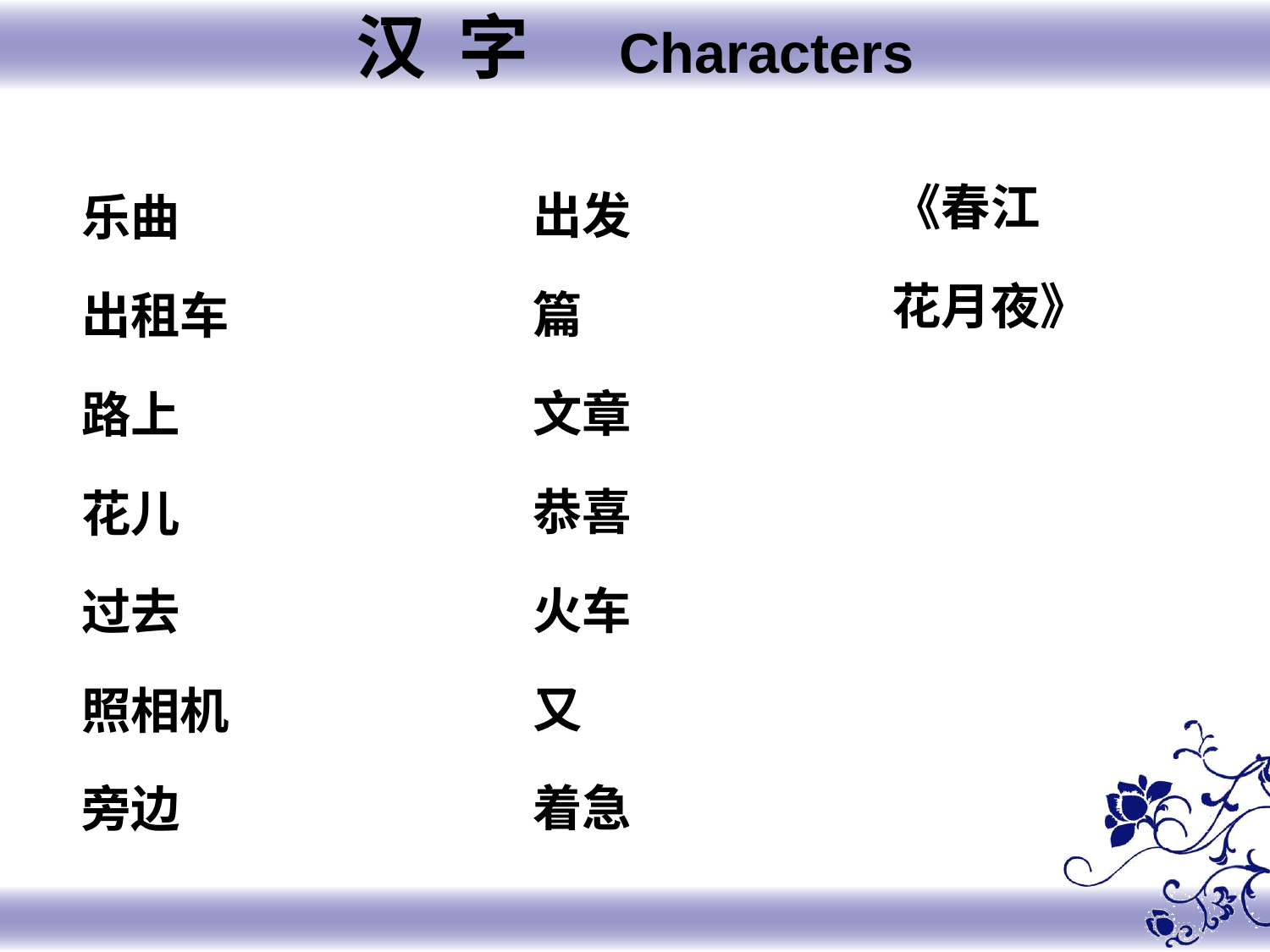

汉  字     Characters
《春江
花月夜》
出发
篇
文章
恭喜
火车
又
着急

乐曲
出租车
路上
花儿
过去
照相机
旁边